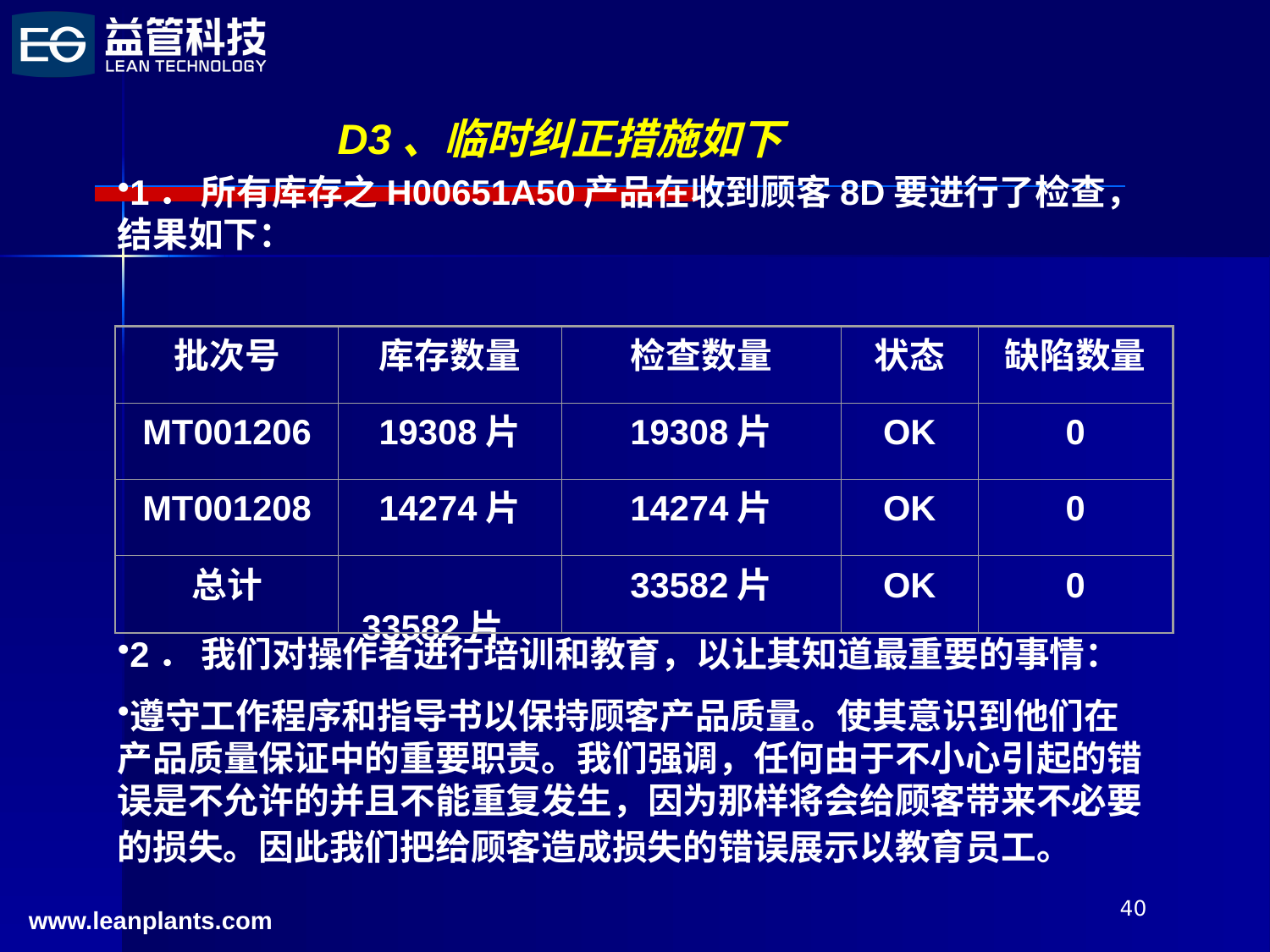

1． 所有库存之H00651A50产品在收到顾客8D要进行了检查，结果如下：

2． 我们对操作者进行培训和教育，以让其知道最重要的事情：
遵守工作程序和指导书以保持顾客产品质量。使其意识到他们在产品质量保证中的重要职责。我们强调，任何由于不小心引起的错误是不允许的并且不能重复发生，因为那样将会给顾客带来不必要的损失。因此我们把给顾客造成损失的错误展示以教育员工。
D3、临时纠正措施如下

批次号

库存数量

检查数量

状态

缺陷数量

MT001206

19308片

19308片

OK

0

MT001208

14274片

14274片

OK

0

总计

	33582片

33582片

OK

0

40